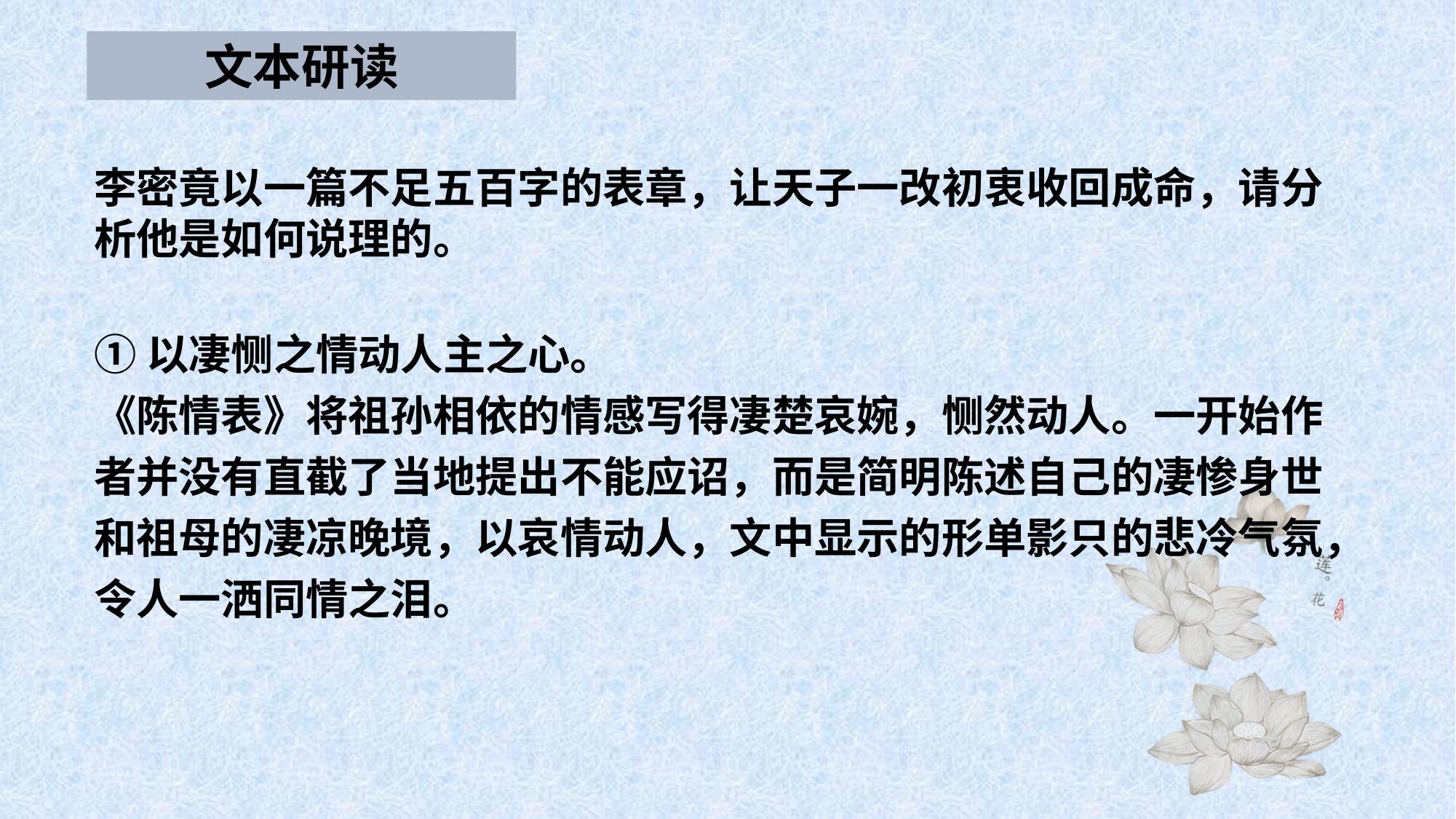

文本研读
李密竟以一篇不足五百字的表章，让天子一改初衷收回成命，请分析他是如何说理的。
①以凄恻之情动人主之心。
《陈情表》将祖孙相依的情感写得凄楚哀婉，恻然动人。一开始作者并没有直截了当地提出不能应诏，而是简明陈述自己的凄惨身世和祖母的凄凉晚境，以哀情动人，文中显示的形单影只的悲冷气氛，令人一洒同情之泪。